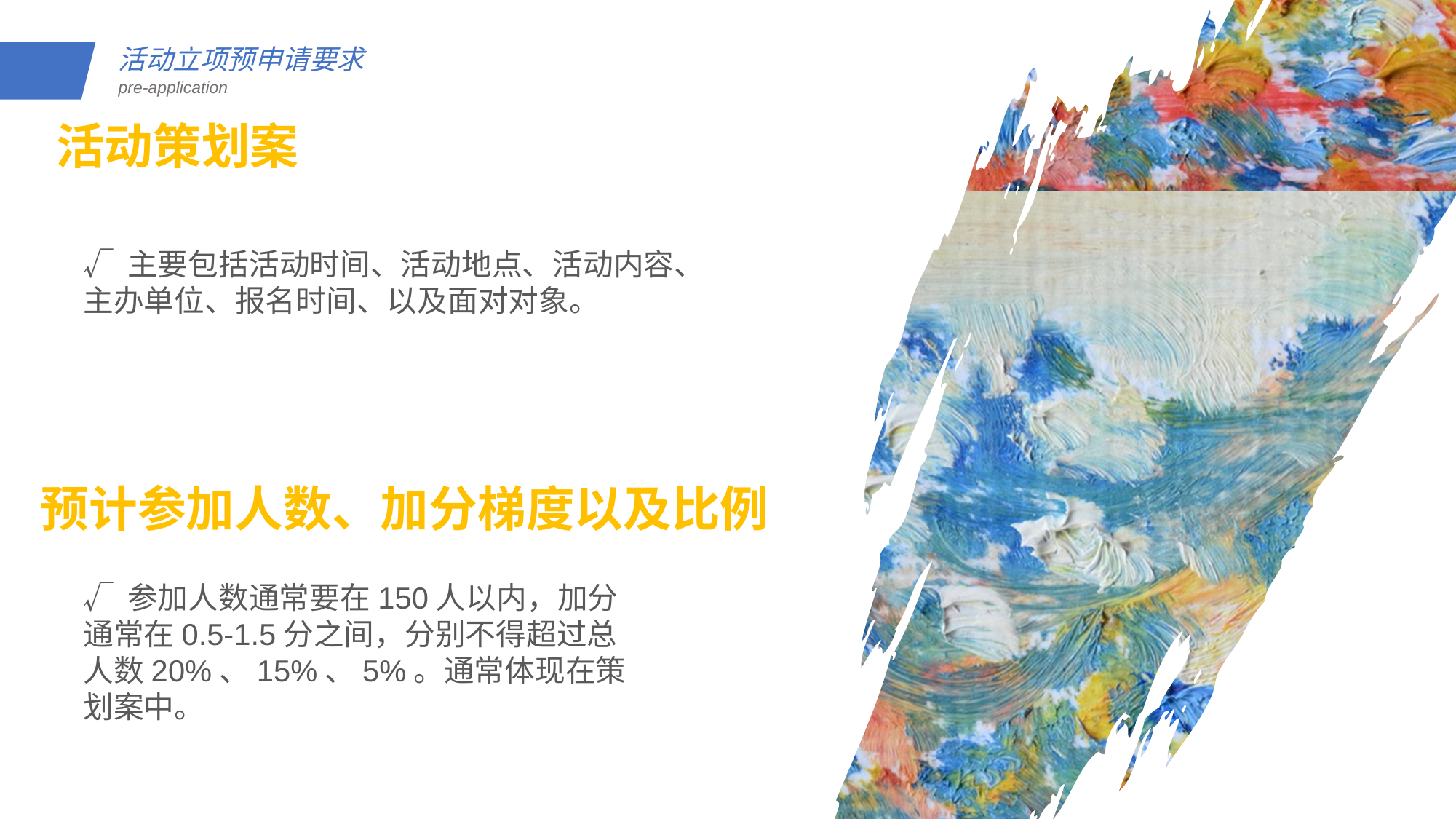

活动立项预申请要求
pre-application

活动策划案

√ 主要包括活动时间、活动地点、活动内容、主办单位、报名时间、以及面对对象。
预计参加人数、加分梯度以及比例
√ 参加人数通常要在150人以内，加分通常在0.5-1.5分之间，分别不得超过总人数20%、15%、5%。通常体现在策划案中。